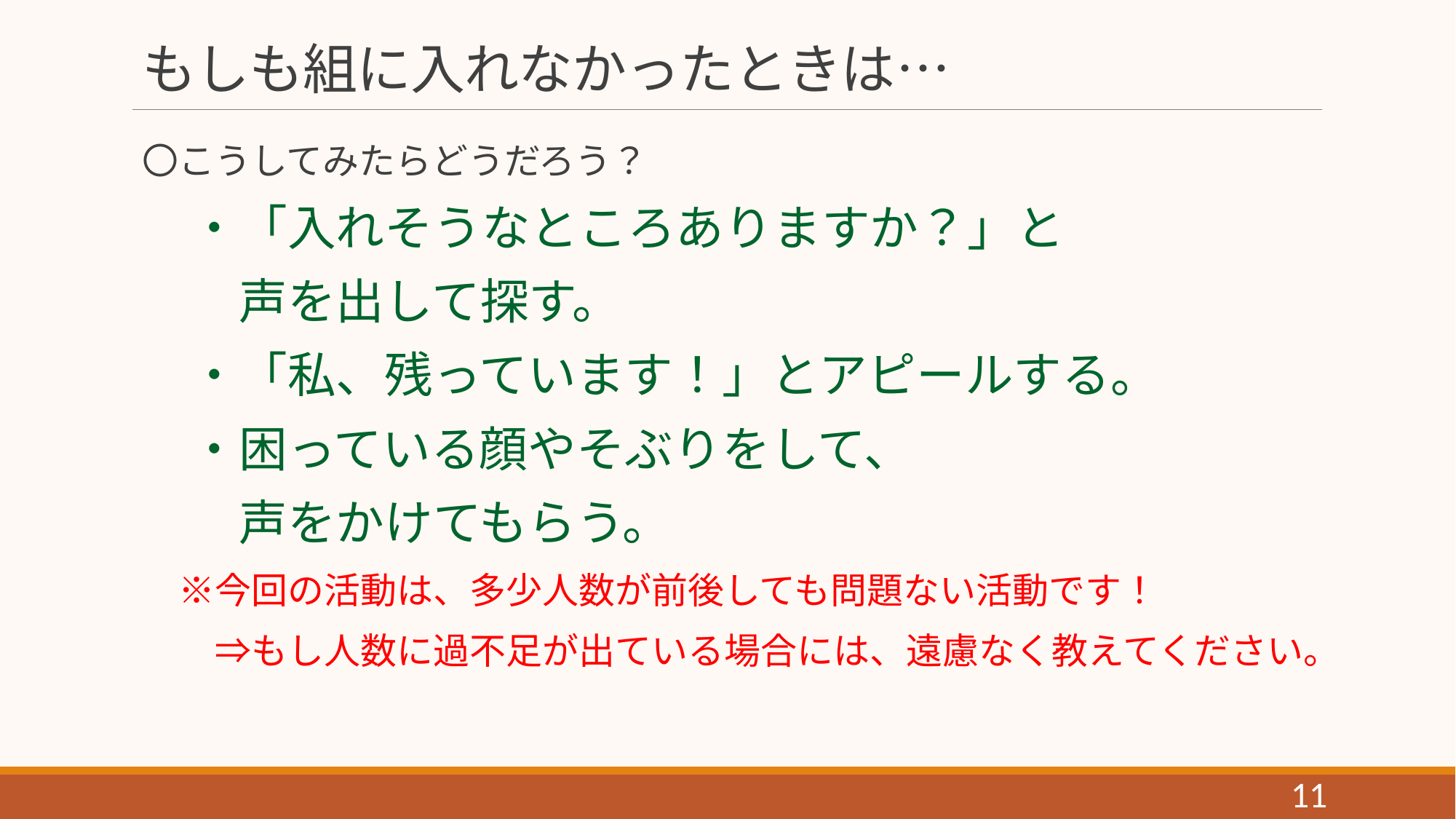

# もしも組に入れなかったときは…
〇こうしてみたらどうだろう？
　・「入れそうなところありますか？」と
　　声を出して探す。
　・「私、残っています！」とアピールする。
　・困っている顔やそぶりをして、
　　声をかけてもらう。
　※今回の活動は、多少人数が前後しても問題ない活動です！
　　⇒もし人数に過不足が出ている場合には、遠慮なく教えてください。
11